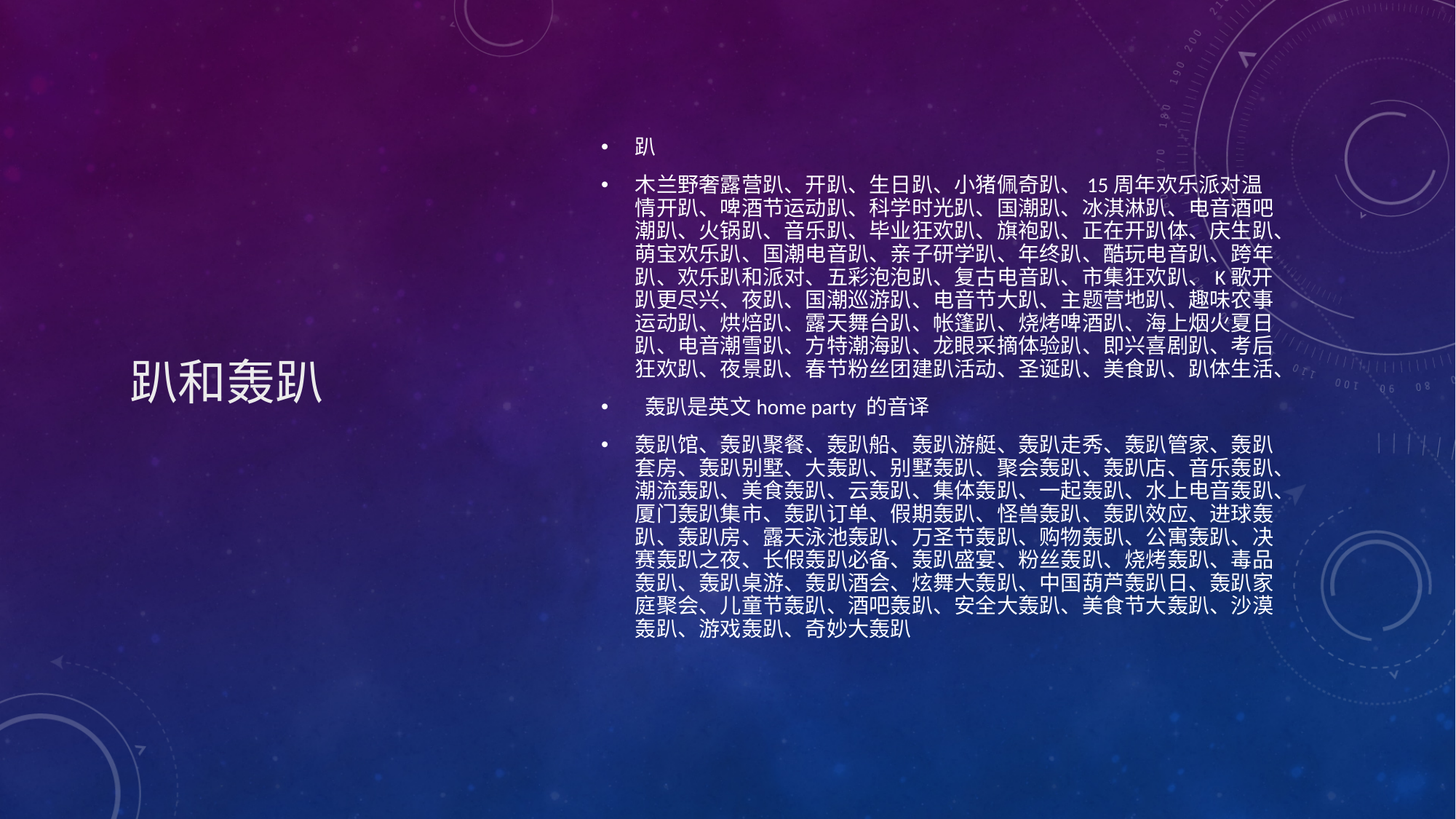

趴
木兰野奢露营趴、开趴、生日趴、小猪佩奇趴、15周年欢乐派对温情开趴、啤酒节运动趴、科学时光趴、国潮趴、冰淇淋趴、电音酒吧潮趴、火锅趴、音乐趴、毕业狂欢趴、旗袍趴、正在开趴体、庆生趴、萌宝欢乐趴、国潮电音趴、亲子研学趴、年终趴、酷玩电音趴、跨年趴、欢乐趴和派对、五彩泡泡趴、复古电音趴、市集狂欢趴、K歌开趴更尽兴、夜趴、国潮巡游趴、电音节大趴、主题营地趴、趣味农事运动趴、烘焙趴、露天舞台趴、帐篷趴、烧烤啤酒趴、海上烟火夏日趴、电音潮雪趴、方特潮海趴、龙眼采摘体验趴、即兴喜剧趴、考后狂欢趴、夜景趴、春节粉丝团建趴活动、圣诞趴、美食趴、趴体生活、
 轰趴是英文home party 的音译
轰趴馆、轰趴聚餐、轰趴船、轰趴游艇、轰趴走秀、轰趴管家、轰趴套房、轰趴别墅、大轰趴、别墅轰趴、聚会轰趴、轰趴店、音乐轰趴、潮流轰趴、美食轰趴、云轰趴、集体轰趴、一起轰趴、水上电音轰趴、厦门轰趴集市、轰趴订单、假期轰趴、怪兽轰趴、轰趴效应、进球轰趴、轰趴房、露天泳池轰趴、万圣节轰趴、购物轰趴、公寓轰趴、决赛轰趴之夜、长假轰趴必备、轰趴盛宴、粉丝轰趴、烧烤轰趴、毒品轰趴、轰趴桌游、轰趴酒会、炫舞大轰趴、中国葫芦轰趴日、轰趴家庭聚会、儿童节轰趴、酒吧轰趴、安全大轰趴、美食节大轰趴、沙漠轰趴、游戏轰趴、奇妙大轰趴

# 趴和轰趴